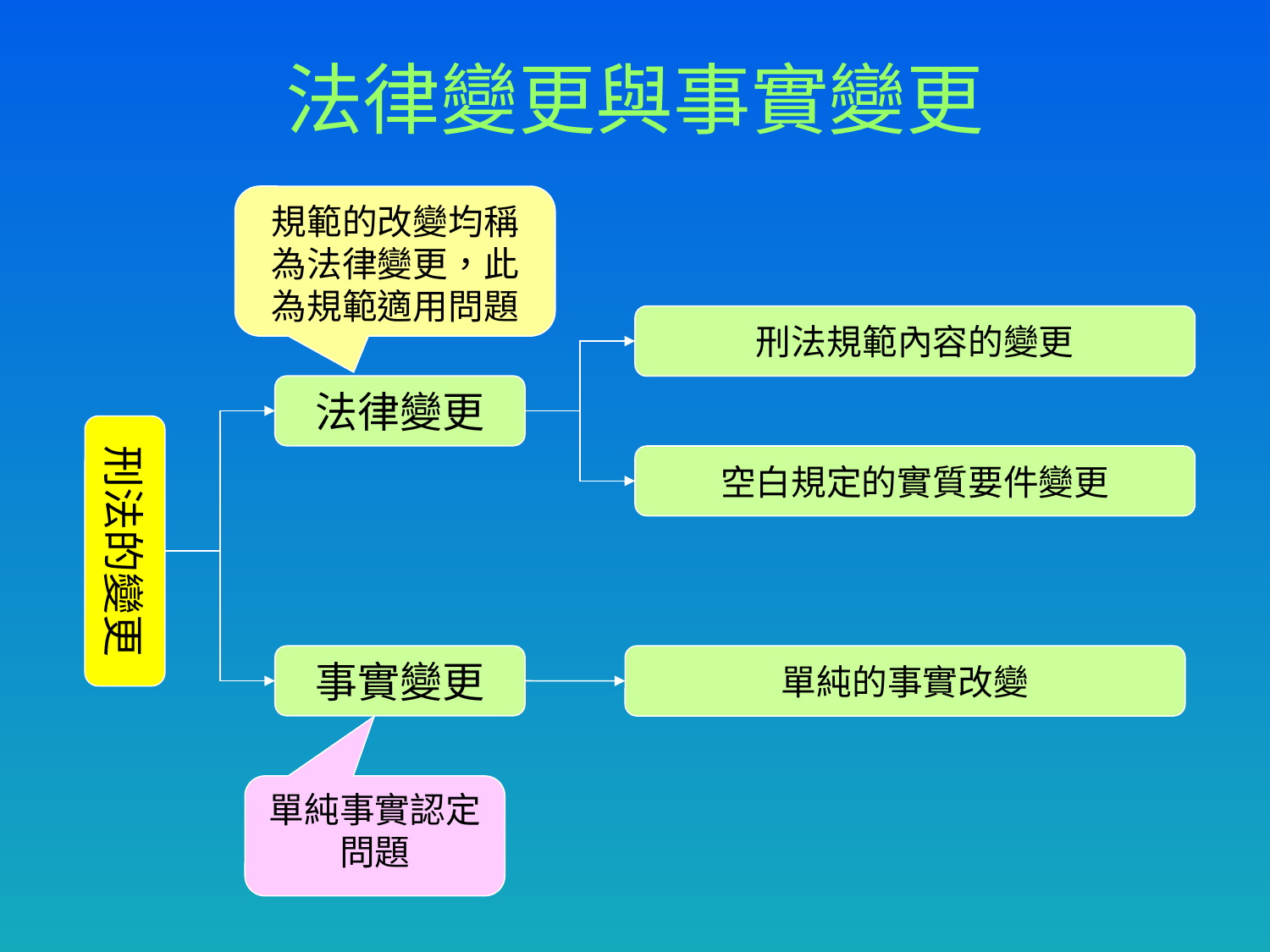

# 法律變更與事實變更
規範的改變均稱為法律變更，此為規範適用問題
刑法規範內容的變更
法律變更
刑法的變更
空白規定的實質要件變更
事實變更
單純的事實改變
單純事實認定問題